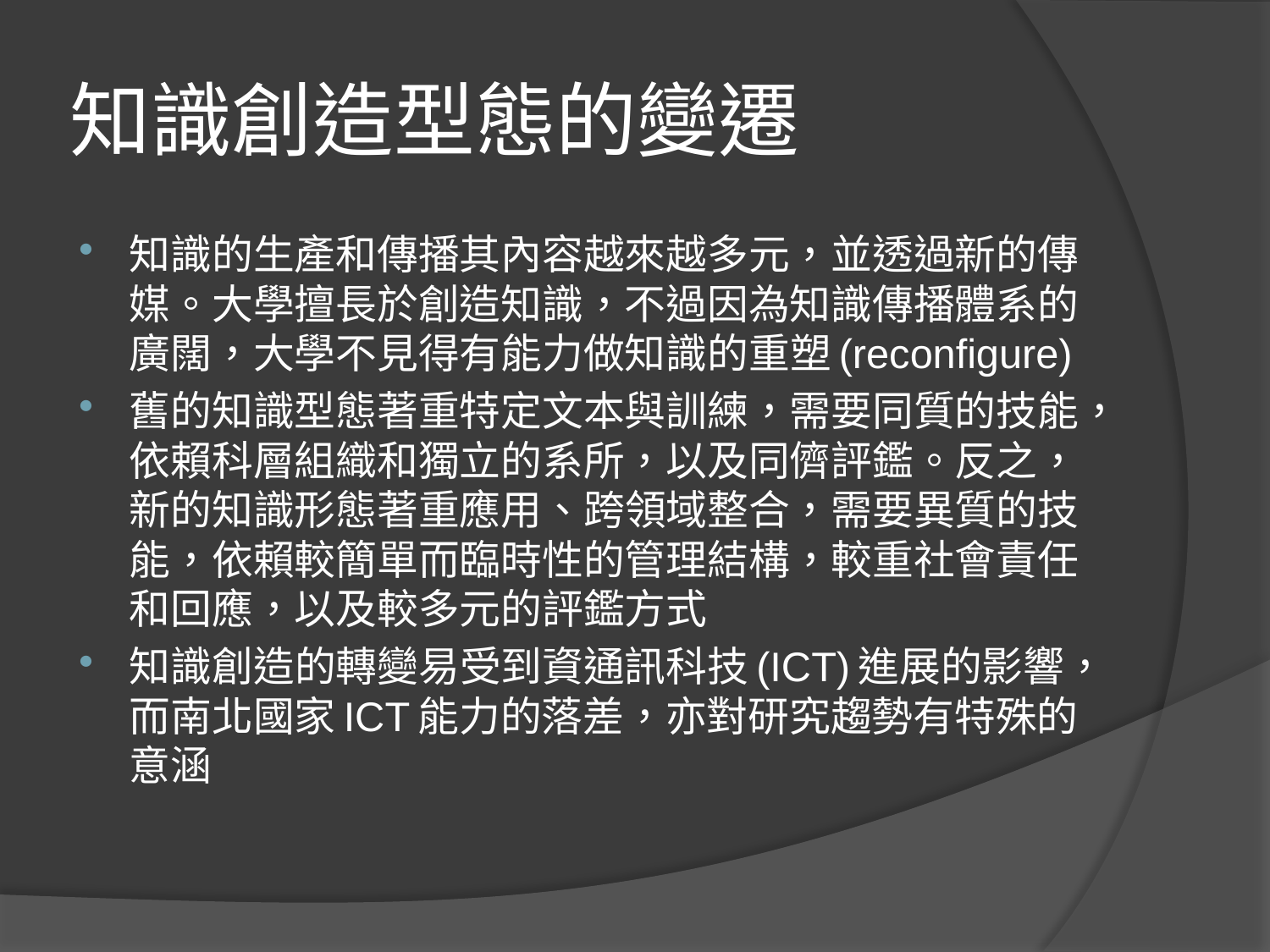

# 知識創造型態的變遷
知識的生產和傳播其內容越來越多元，並透過新的傳媒。大學擅長於創造知識，不過因為知識傳播體系的廣闊，大學不見得有能力做知識的重塑(reconfigure)
舊的知識型態著重特定文本與訓練，需要同質的技能，依賴科層組織和獨立的系所，以及同儕評鑑。反之，新的知識形態著重應用、跨領域整合，需要異質的技能，依賴較簡單而臨時性的管理結構，較重社會責任和回應，以及較多元的評鑑方式
知識創造的轉變易受到資通訊科技(ICT)進展的影響，而南北國家ICT能力的落差，亦對研究趨勢有特殊的意涵